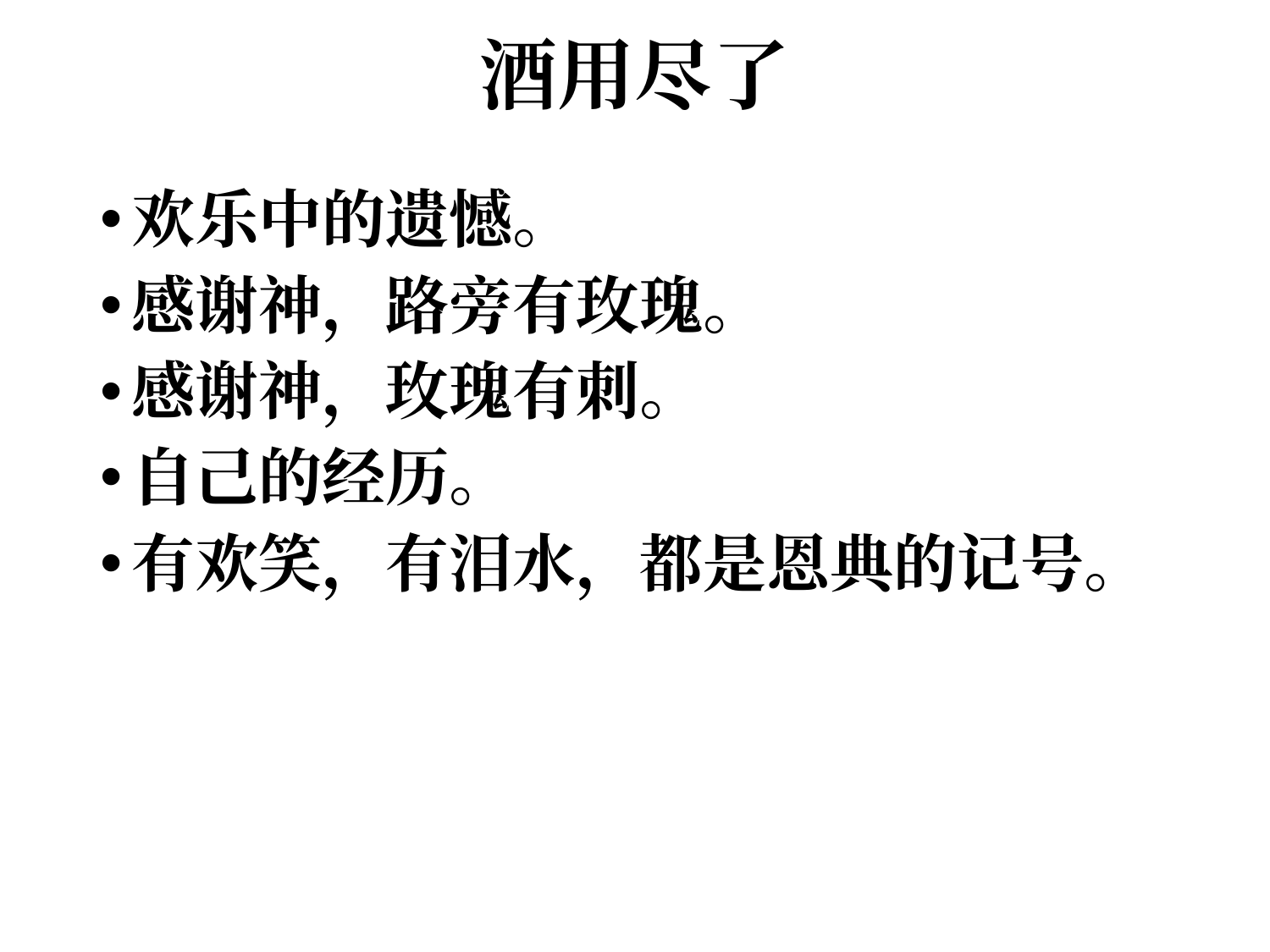

# 酒用尽了
欢乐中的遗憾。
感谢神，路旁有玫瑰。
感谢神，玫瑰有刺。
自己的经历。
有欢笑，有泪水，都是恩典的记号。